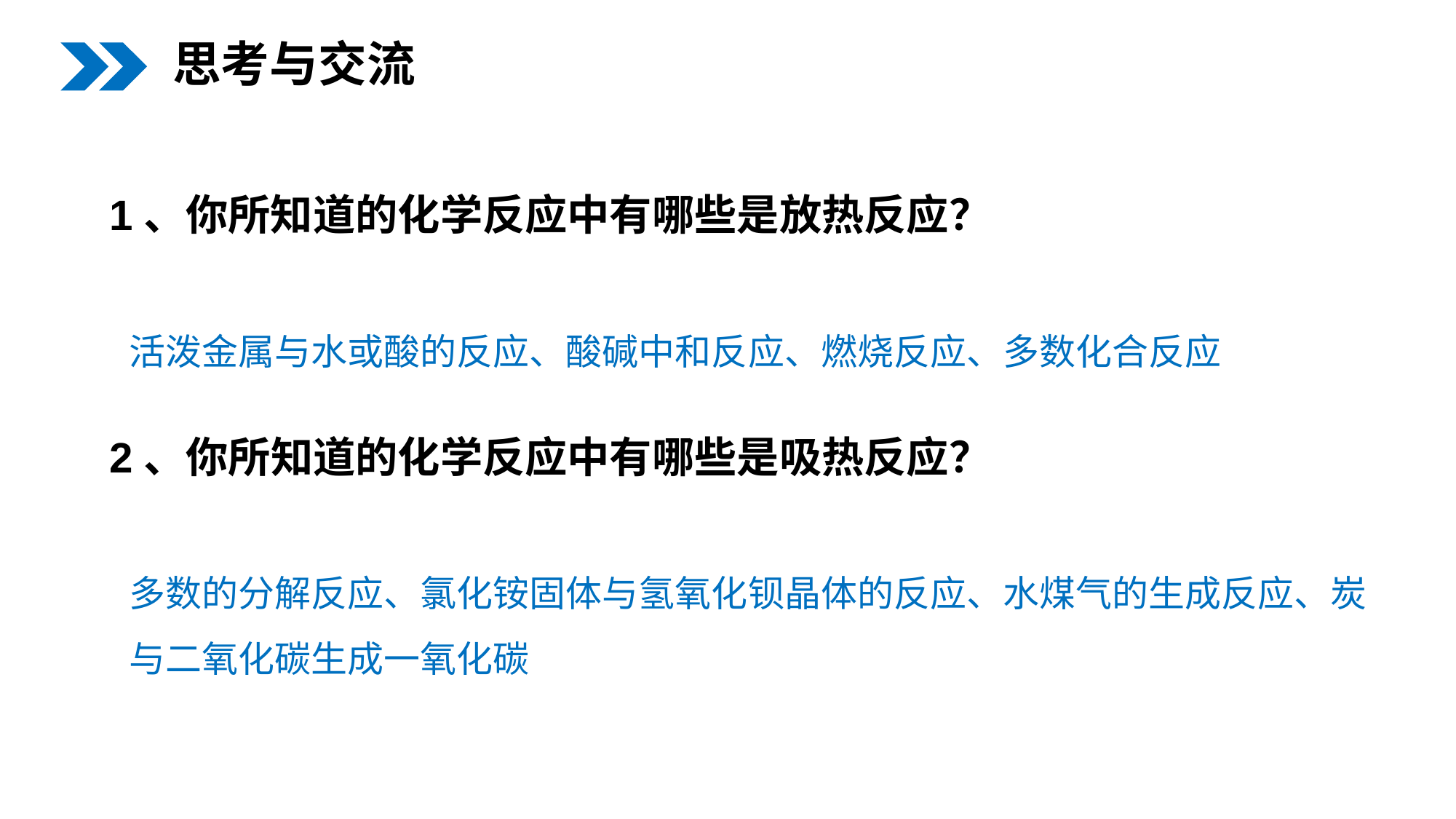

思考与交流
1、你所知道的化学反应中有哪些是放热反应？
活泼金属与水或酸的反应、酸碱中和反应、燃烧反应、多数化合反应
2、你所知道的化学反应中有哪些是吸热反应？

多数的分解反应、氯化铵固体与氢氧化钡晶体的反应、水煤气的生成反应、炭与二氧化碳生成一氧化碳